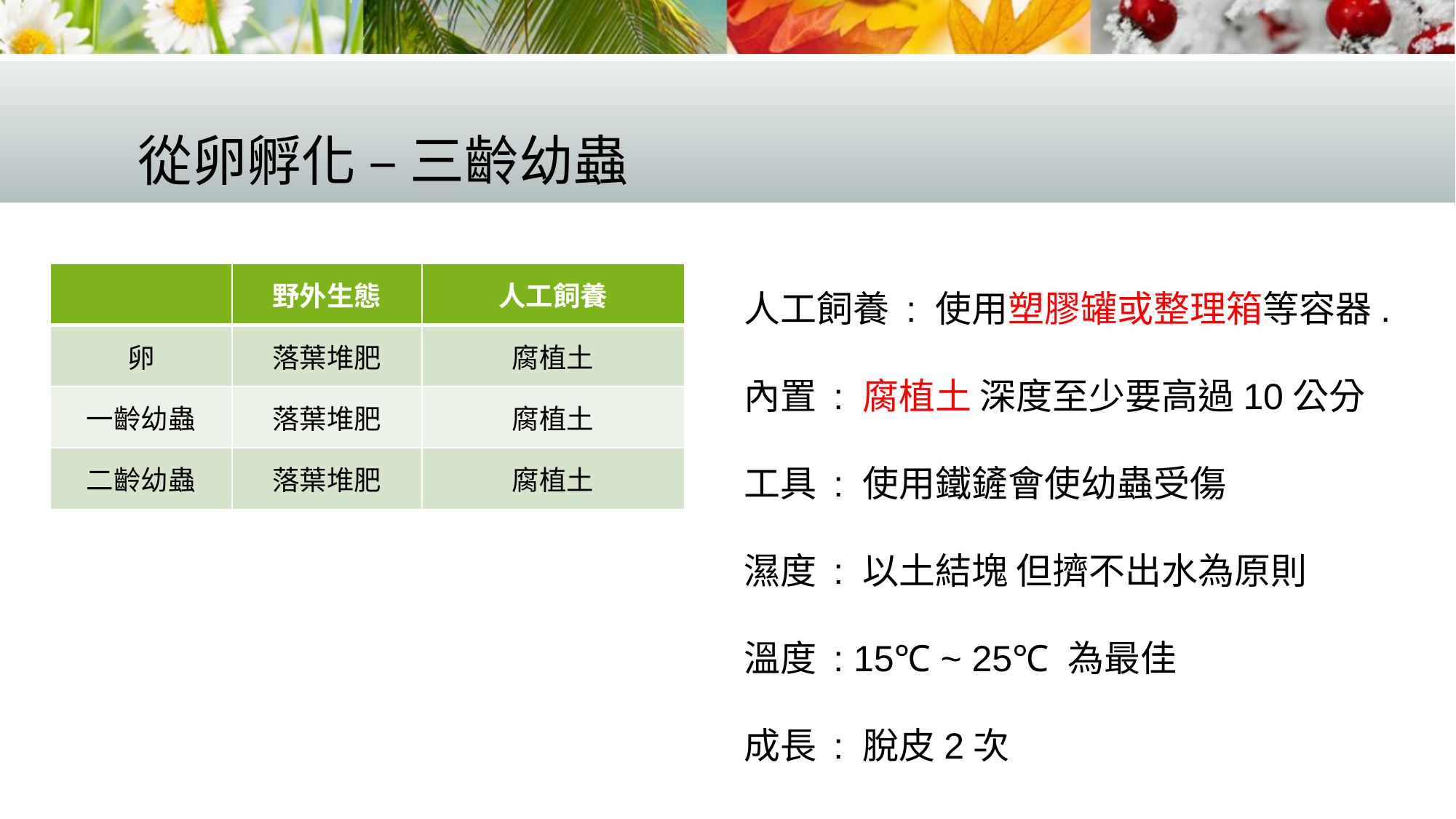

# 從卵孵化 – 三齡幼蟲
|  | 野外生態 | 人工飼養 |
| --- | --- | --- |
| 卵 | 落葉堆肥 | 腐植土 |
| 一齡幼蟲 | 落葉堆肥 | 腐植土 |
| 二齡幼蟲 | 落葉堆肥 | 腐植土 |
人工飼養 : 使用塑膠罐或整理箱等容器.

內置 : 腐植土 深度至少要高過10公分

工具 : 使用鐵鏟會使幼蟲受傷

濕度 : 以土結塊 但擠不出水為原則

溫度 : 15℃ ~ 25℃ 為最佳

成長 : 脫皮2次